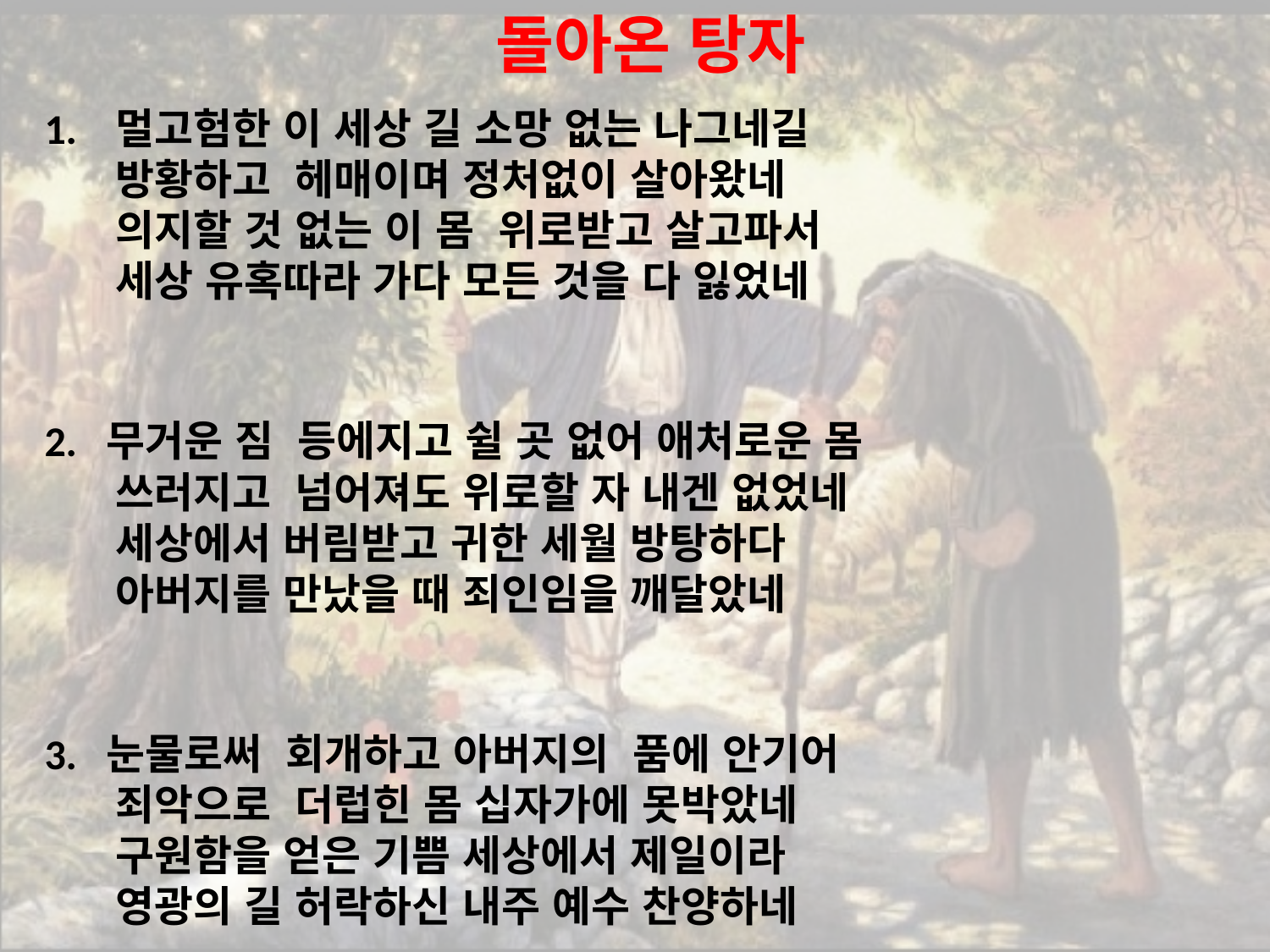

# 돌아온 탕자
1.   멀고험한 이 세상 길 소망 없는 나그네길
  방황하고  헤매이며 정처없이 살아왔네
  의지할 것 없는 이 몸  위로받고 살고파서
  세상 유혹따라 가다 모든 것을 다 잃었네
2.  무거운 짐  등에지고 쉴 곳 없어 애처로운 몸
      쓰러지고  넘어져도 위로할 자 내겐 없었네
      세상에서 버림받고 귀한 세월 방탕하다
      아버지를 만났을 때 죄인임을 깨달았네
3.  눈물로써  회개하고 아버지의  품에 안기어
      죄악으로  더럽힌 몸 십자가에 못박았네
      구원함을 얻은 기쁨 세상에서 제일이라
      영광의 길 허락하신 내주 예수 찬양하네